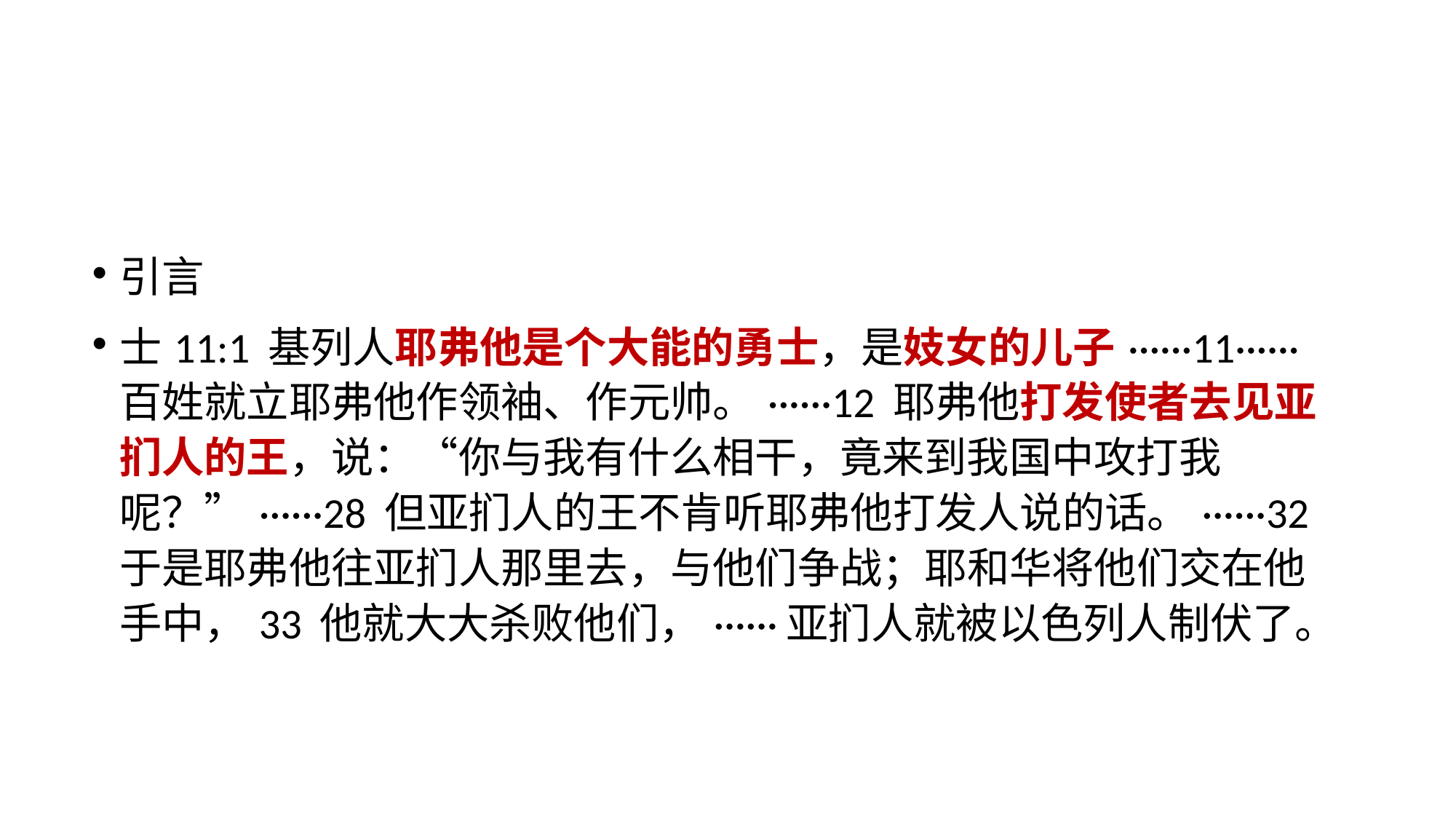

引言
士11:1 基列人耶弗他是个大能的勇士，是妓女的儿子······11······百姓就立耶弗他作领袖、作元帅。······12 耶弗他打发使者去见亚扪人的王，说：“你与我有什么相干，竟来到我国中攻打我呢？”······28 但亚扪人的王不肯听耶弗他打发人说的话。······32 于是耶弗他往亚扪人那里去，与他们争战；耶和华将他们交在他手中，33 他就大大杀败他们，······亚扪人就被以色列人制伏了。